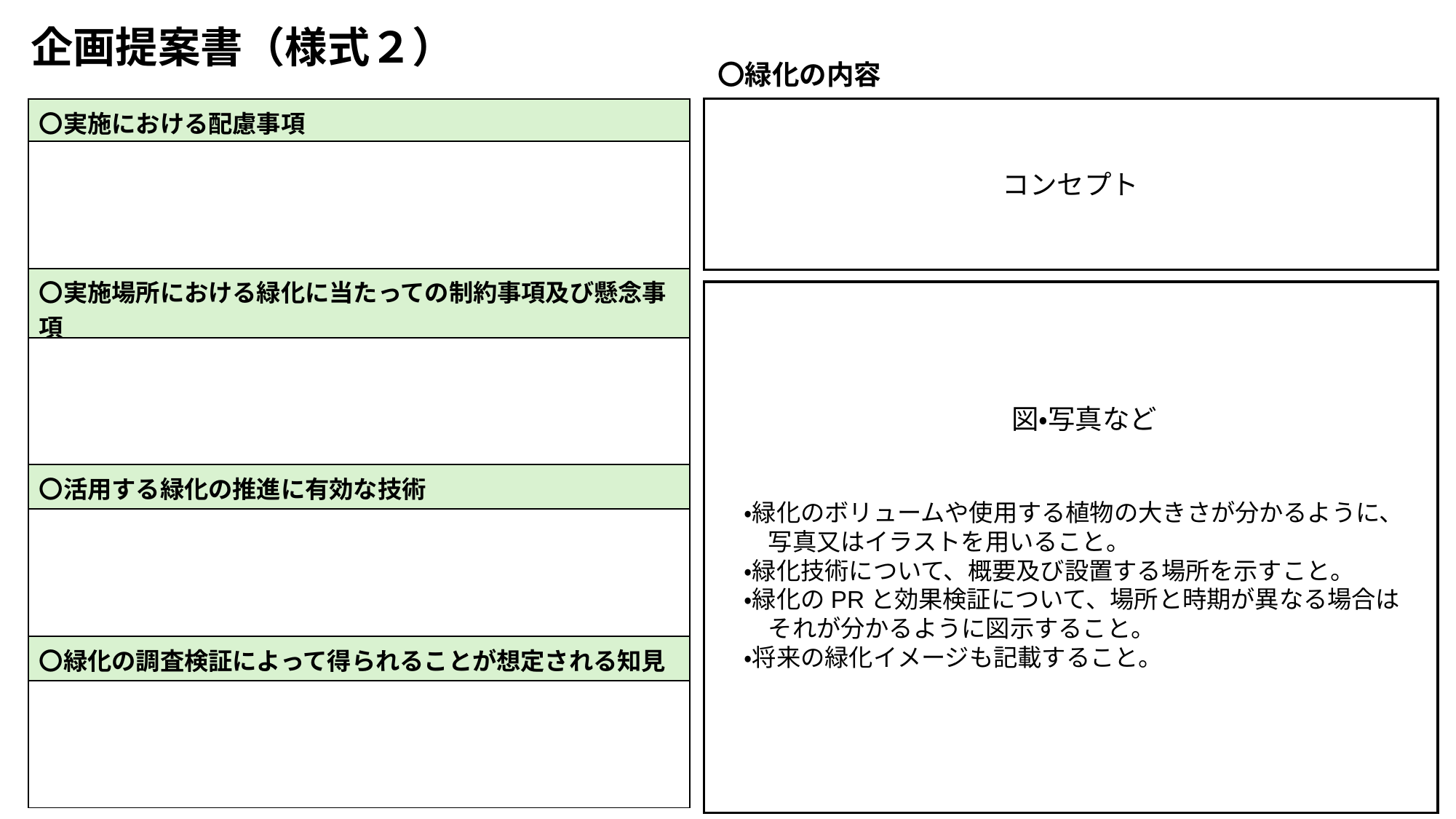

企画提案書（様式２）
〇緑化の内容

| 〇実施における配慮事項 |
| --- |
|  |
| 〇実施場所における緑化に当たっての制約事項及び懸念事項 |
|  |
| 〇活用する緑化の推進に有効な技術 |
|  |
| 〇緑化の調査検証によって得られることが想定される知見 |
|  |
コンセプト

図・写真など
・緑化のボリュームや使用する植物の大きさが分かるように、
　写真又はイラストを用いること。
・緑化技術について、概要及び設置する場所を示すこと。
・緑化のPRと効果検証について、場所と時期が異なる場合は
　それが分かるように図示すること。
・将来の緑化イメージも記載すること。